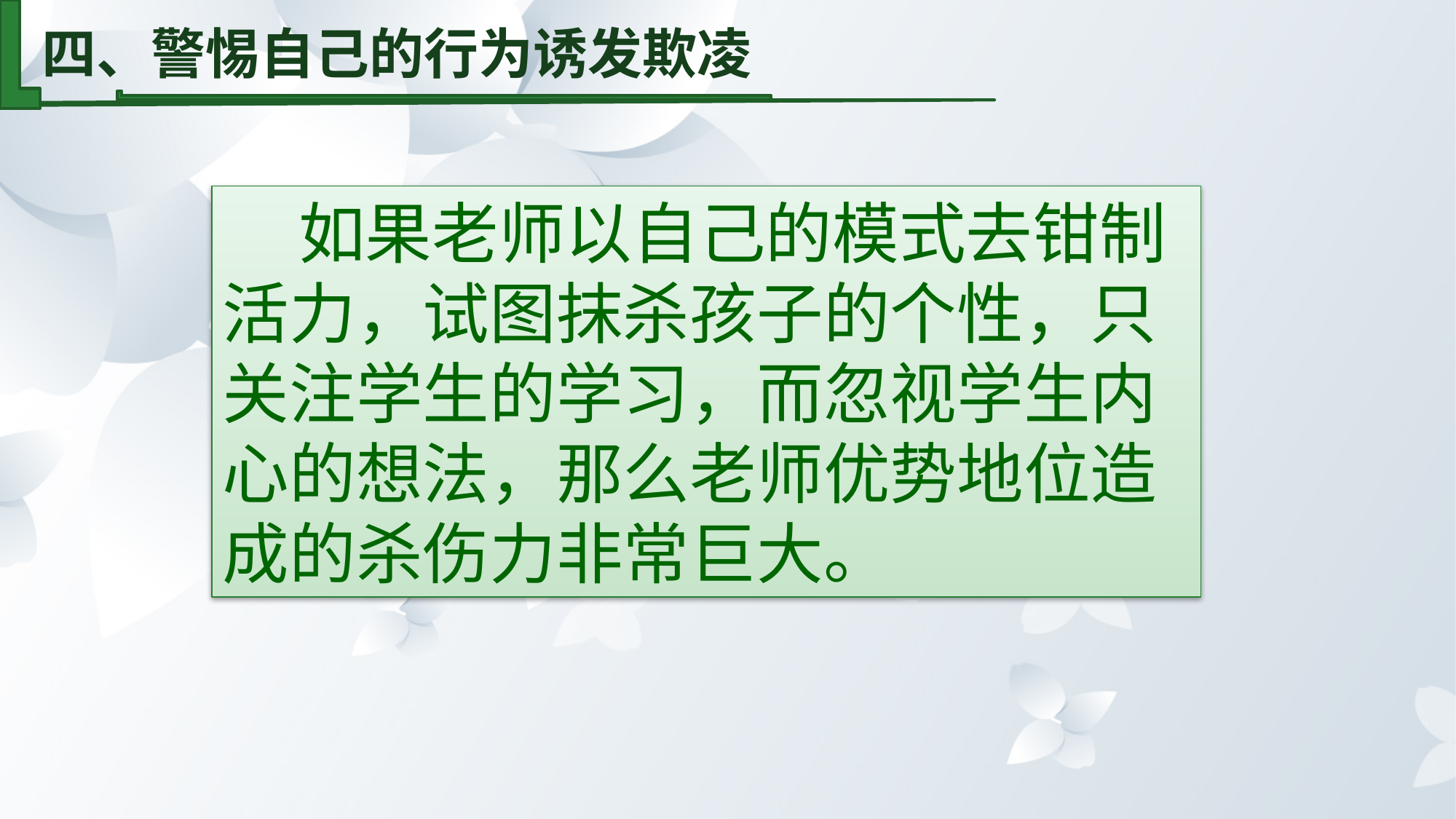

四、警惕自己的行为诱发欺凌

    如果老师以自己的模式去钳制活力，试图抹杀孩子的个性，只关注学生的学习，而忽视学生内心的想法，那么老师优势地位造成的杀伤力非常巨大。